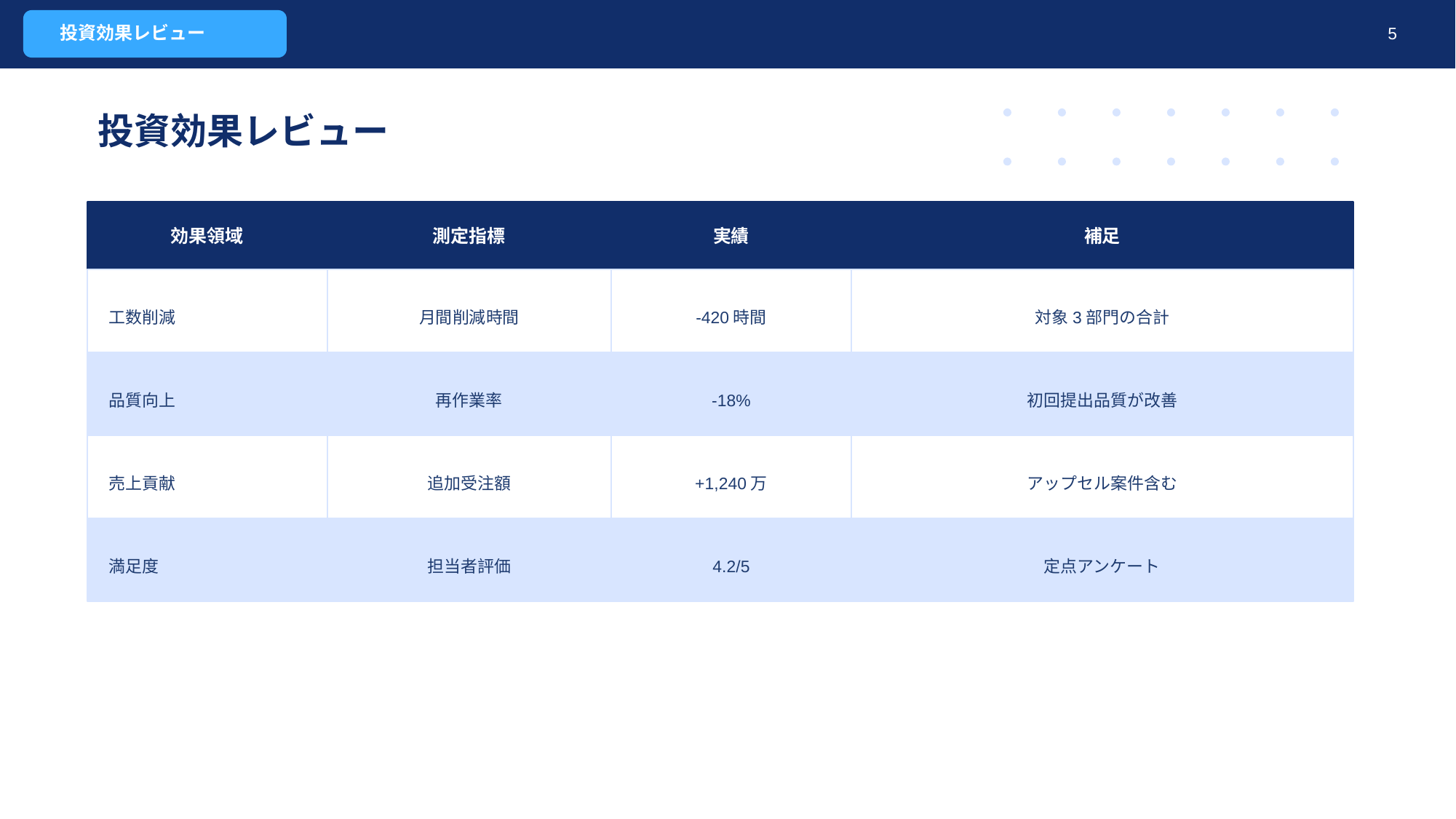

投資効果レビュー
5
投資効果レビュー

効果領域
測定指標
実績
補足

工数削減
月間削減時間
-420時間
対象3部門の合計

品質向上
再作業率
-18%
初回提出品質が改善

売上貢献
追加受注額
+1,240万
アップセル案件含む

満足度
担当者評価
4.2/5
定点アンケート